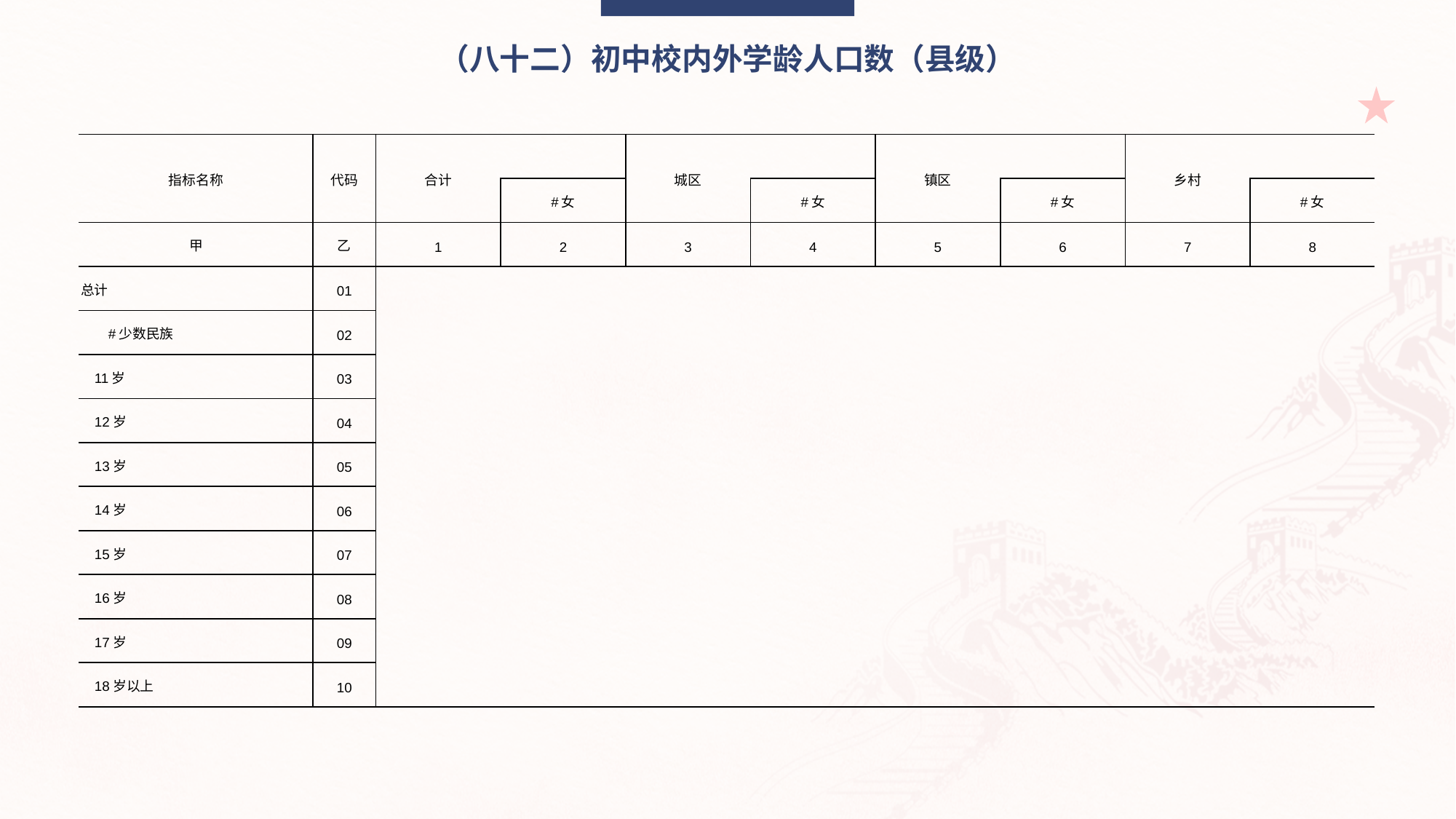

（八十二）初中校内外学龄人口数（县级）
| 指标名称 | 代码 | 合计 |  | 城区 |  | 镇区 |  | 乡村 |  |
| --- | --- | --- | --- | --- | --- | --- | --- | --- | --- |
|  |  |  | #女 |  | #女 |  | #女 |  | #女 |
| 甲 | 乙 | 1 | 2 | 3 | 4 | 5 | 6 | 7 | 8 |
| 总计 | 01 |  |  |  |  |  |  |  |  |
| #少数民族 | 02 |  |  |  |  |  |  |  |  |
| 11岁 | 03 |  |  |  |  |  |  |  |  |
| 12岁 | 04 |  |  |  |  |  |  |  |  |
| 13岁 | 05 |  |  |  |  |  |  |  |  |
| 14岁 | 06 |  |  |  |  |  |  |  |  |
| 15岁 | 07 |  |  |  |  |  |  |  |  |
| 16岁 | 08 |  |  |  |  |  |  |  |  |
| 17岁 | 09 |  |  |  |  |  |  |  |  |
| 18岁以上 | 10 |  |  |  |  |  |  |  |  |